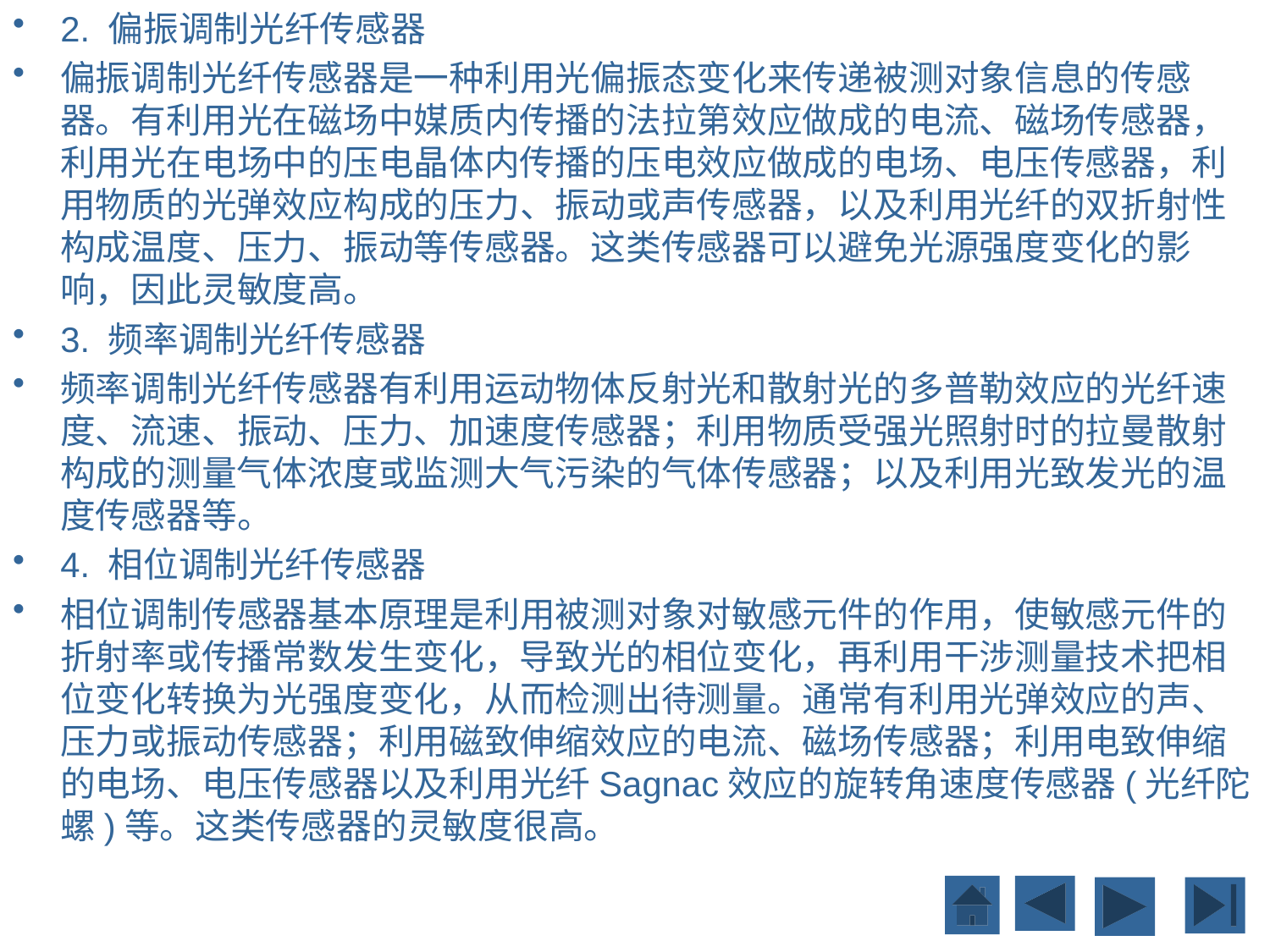

2. 偏振调制光纤传感器
偏振调制光纤传感器是一种利用光偏振态变化来传递被测对象信息的传感器。有利用光在磁场中媒质内传播的法拉第效应做成的电流、磁场传感器，利用光在电场中的压电晶体内传播的压电效应做成的电场、电压传感器，利用物质的光弹效应构成的压力、振动或声传感器，以及利用光纤的双折射性构成温度、压力、振动等传感器。这类传感器可以避免光源强度变化的影响，因此灵敏度高。
3. 频率调制光纤传感器
频率调制光纤传感器有利用运动物体反射光和散射光的多普勒效应的光纤速度、流速、振动、压力、加速度传感器；利用物质受强光照射时的拉曼散射构成的测量气体浓度或监测大气污染的气体传感器；以及利用光致发光的温度传感器等。
4. 相位调制光纤传感器
相位调制传感器基本原理是利用被测对象对敏感元件的作用，使敏感元件的折射率或传播常数发生变化，导致光的相位变化，再利用干涉测量技术把相位变化转换为光强度变化，从而检测出待测量。通常有利用光弹效应的声、压力或振动传感器；利用磁致伸缩效应的电流、磁场传感器；利用电致伸缩的电场、电压传感器以及利用光纤Sagnac效应的旋转角速度传感器(光纤陀螺)等。这类传感器的灵敏度很高。